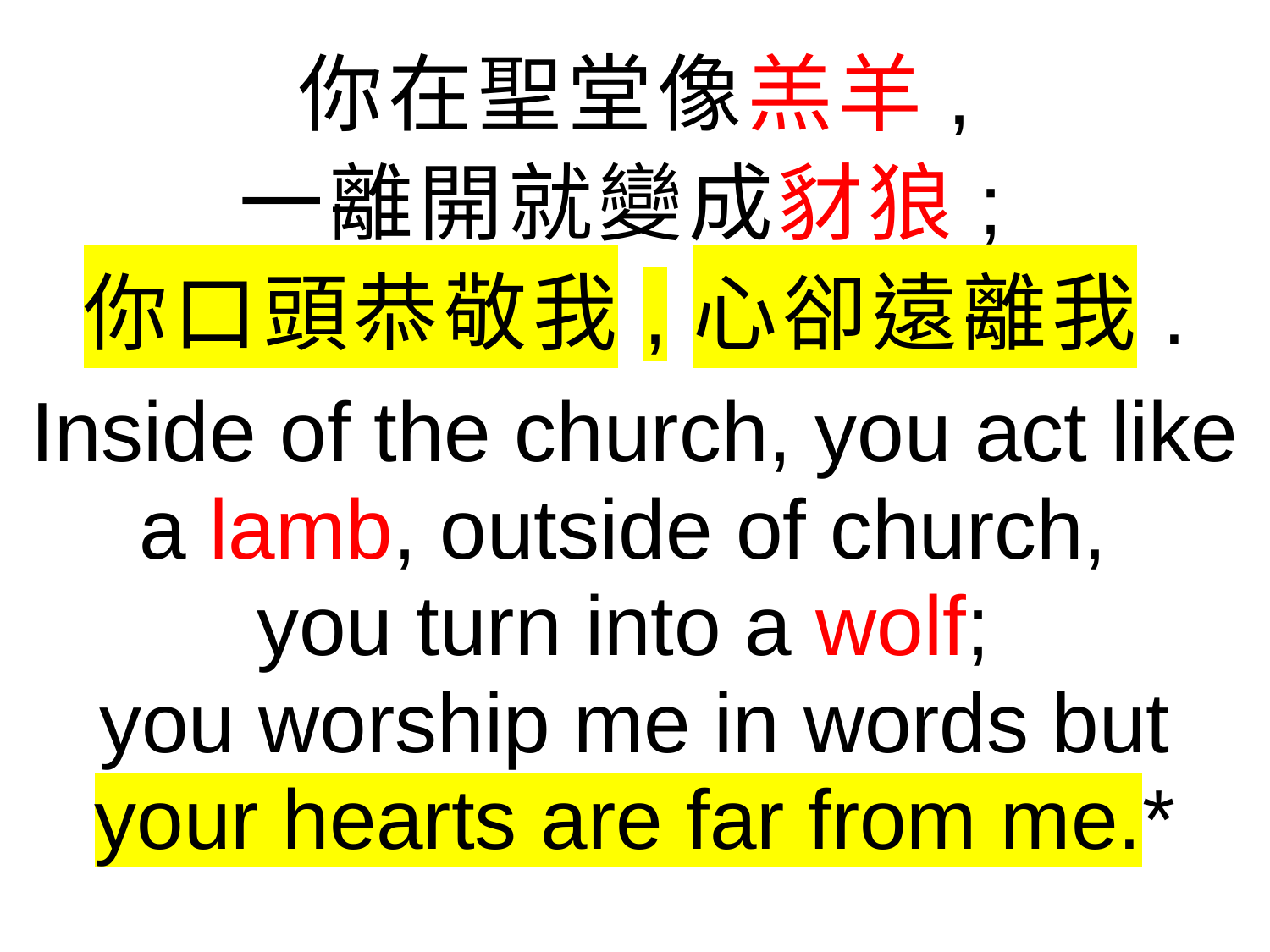

你在聖堂像羔羊,
一離開就變成豺狼;
你口頭恭敬我,心卻遠離我.
Inside of the church, you act like a lamb, outside of church,
you turn into a wolf;
you worship me in words but your hearts are far from me.*